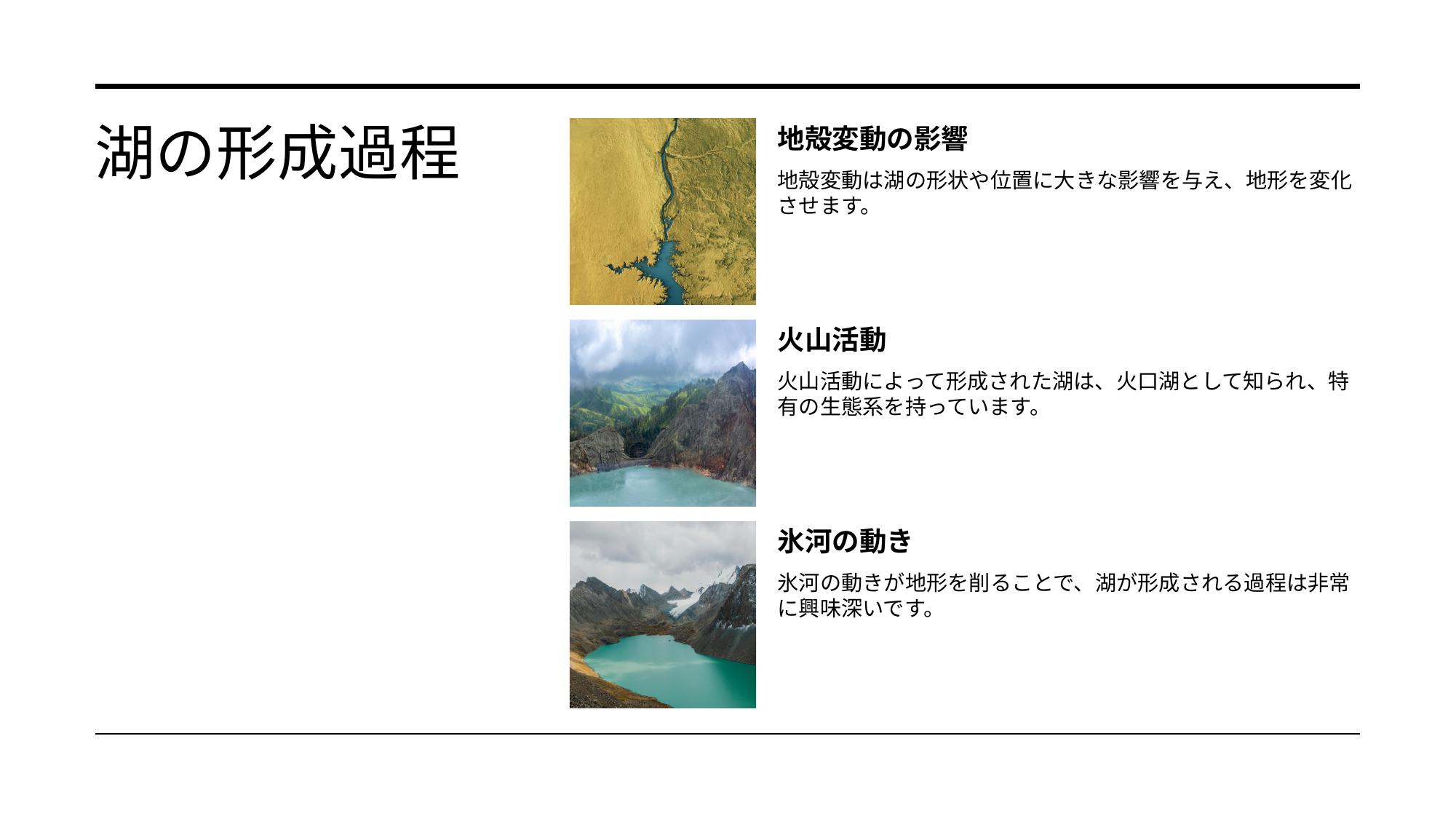

# 湖の形成過程
地殻変動の影響
地殻変動は湖の形状や位置に大きな影響を与え、地形を変化させます。
火山活動
火山活動によって形成された湖は、火口湖として知られ、特有の生態系を持っています。
氷河の動き
氷河の動きが地形を削ることで、湖が形成される過程は非常に興味深いです。